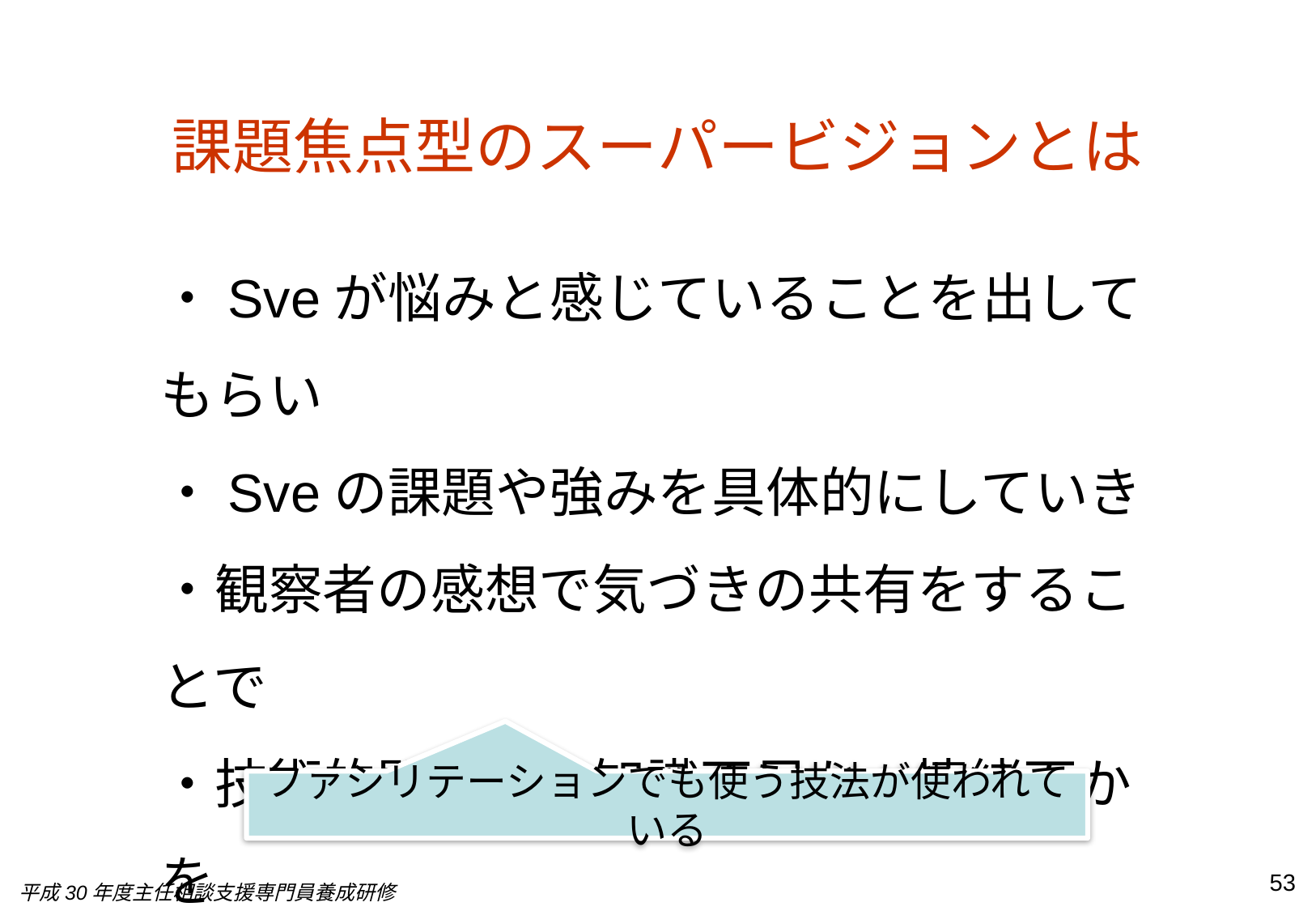

課題焦点型のスーパービジョンとは
・Sveが悩みと感じていることを出してもらい
・Sveの課題や強みを具体的にしていき
・観察者の感想で気づきの共有をすることで
・技術的問題か、知識不足か、情緒面かを
・Sve自身が整理する方法である
ファシリテーションでも使う技法が使われている
53
平成30年度主任相談支援専門員養成研修